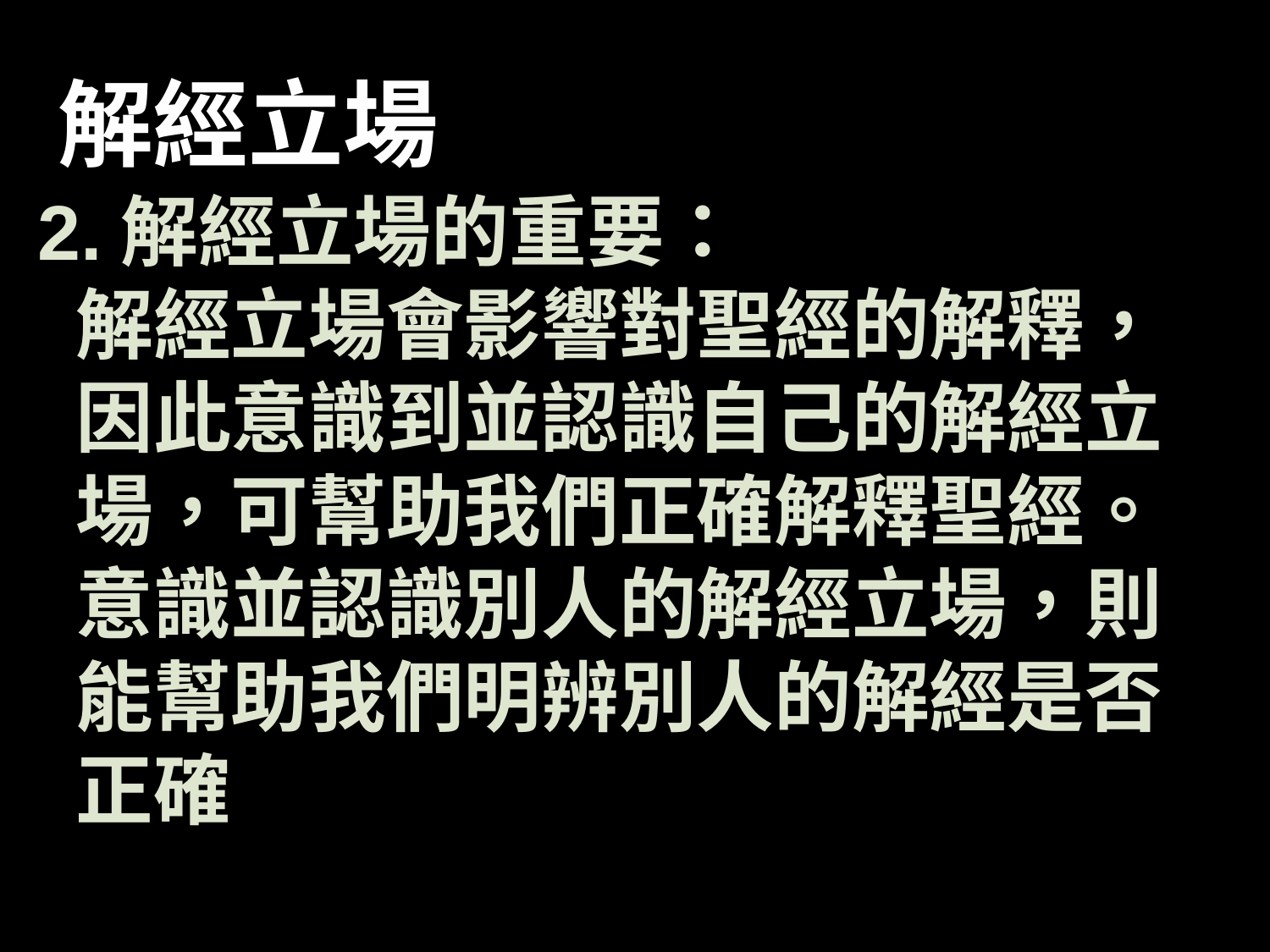

# 解經立場
2.解經立場的重要：
解經立場會影響對聖經的解釋，因此意識到並認識自己的解經立場，可幫助我們正確解釋聖經。意識並認識別人的解經立場，則能幫助我們明辨別人的解經是否正確